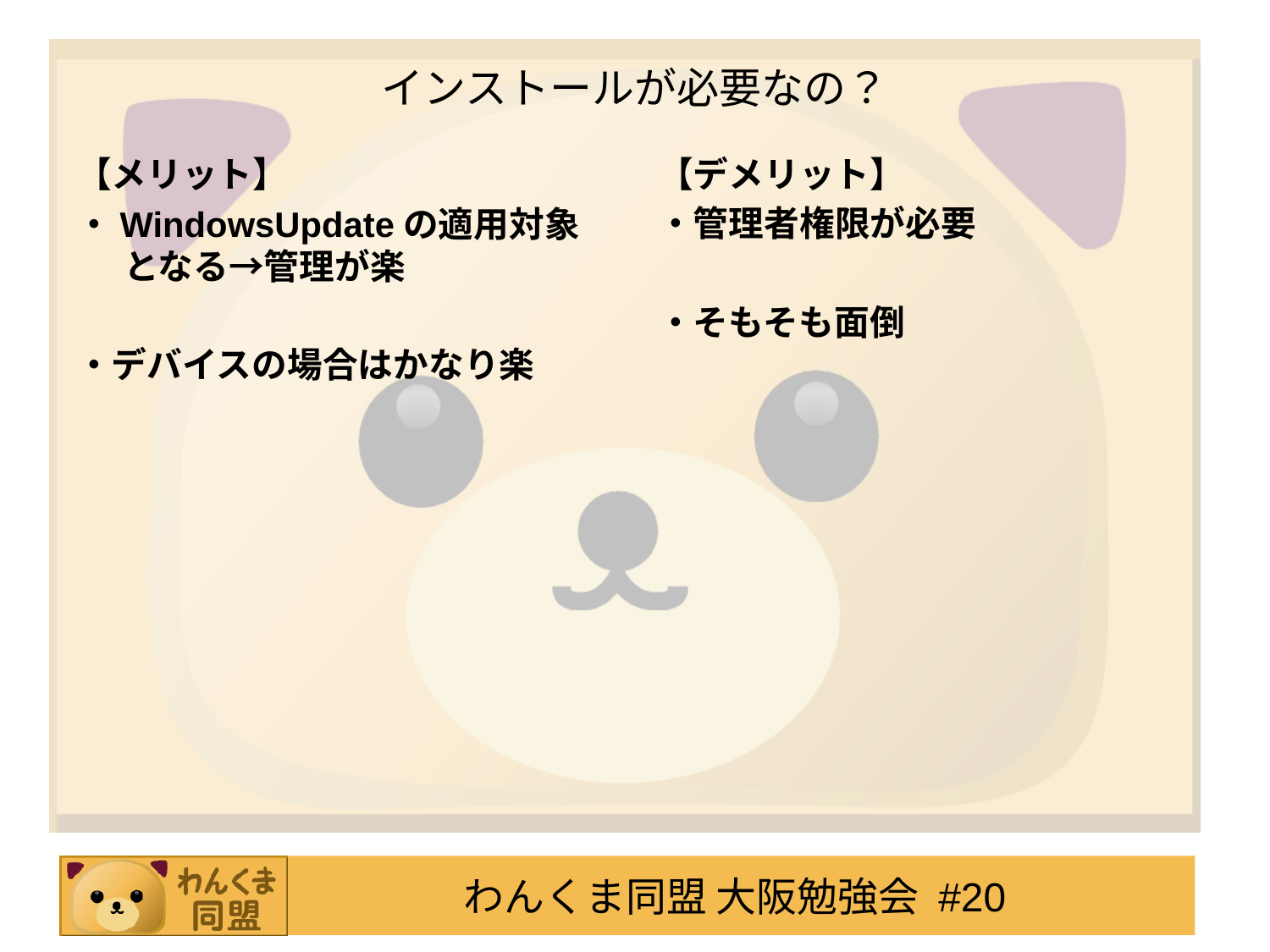

# インストールが必要なの？
【メリット】
・WindowsUpdateの適用対象となる→管理が楽

・デバイスの場合はかなり楽

【デメリット】
・管理者権限が必要

・そもそも面倒